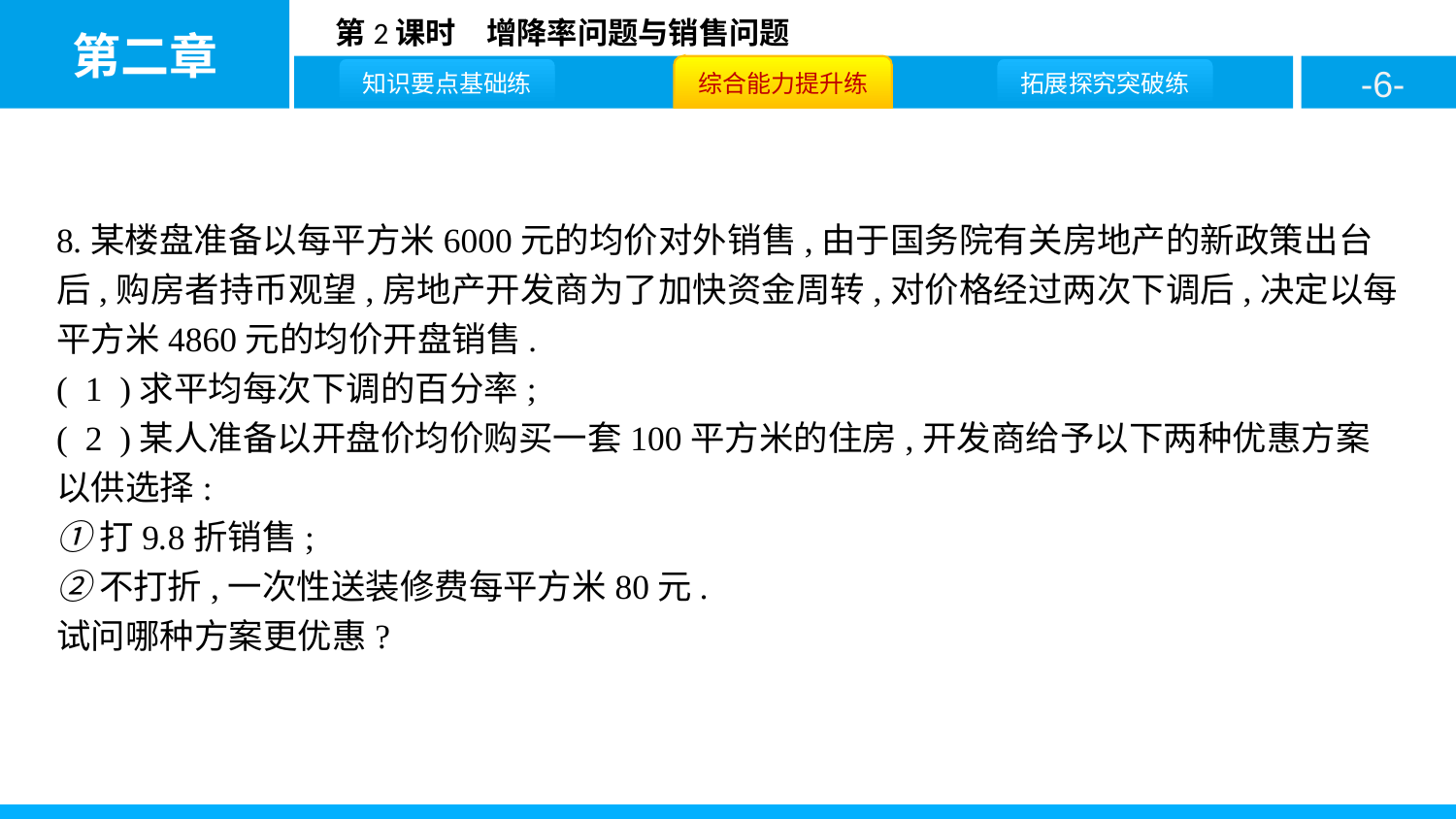

8.某楼盘准备以每平方米6000元的均价对外销售,由于国务院有关房地产的新政策出台后,购房者持币观望,房地产开发商为了加快资金周转,对价格经过两次下调后,决定以每平方米4860元的均价开盘销售.
(  1  )求平均每次下调的百分率;
(  2  )某人准备以开盘价均价购买一套100平方米的住房,开发商给予以下两种优惠方案以供选择:
①打9.8折销售;
②不打折,一次性送装修费每平方米80元.
试问哪种方案更优惠?